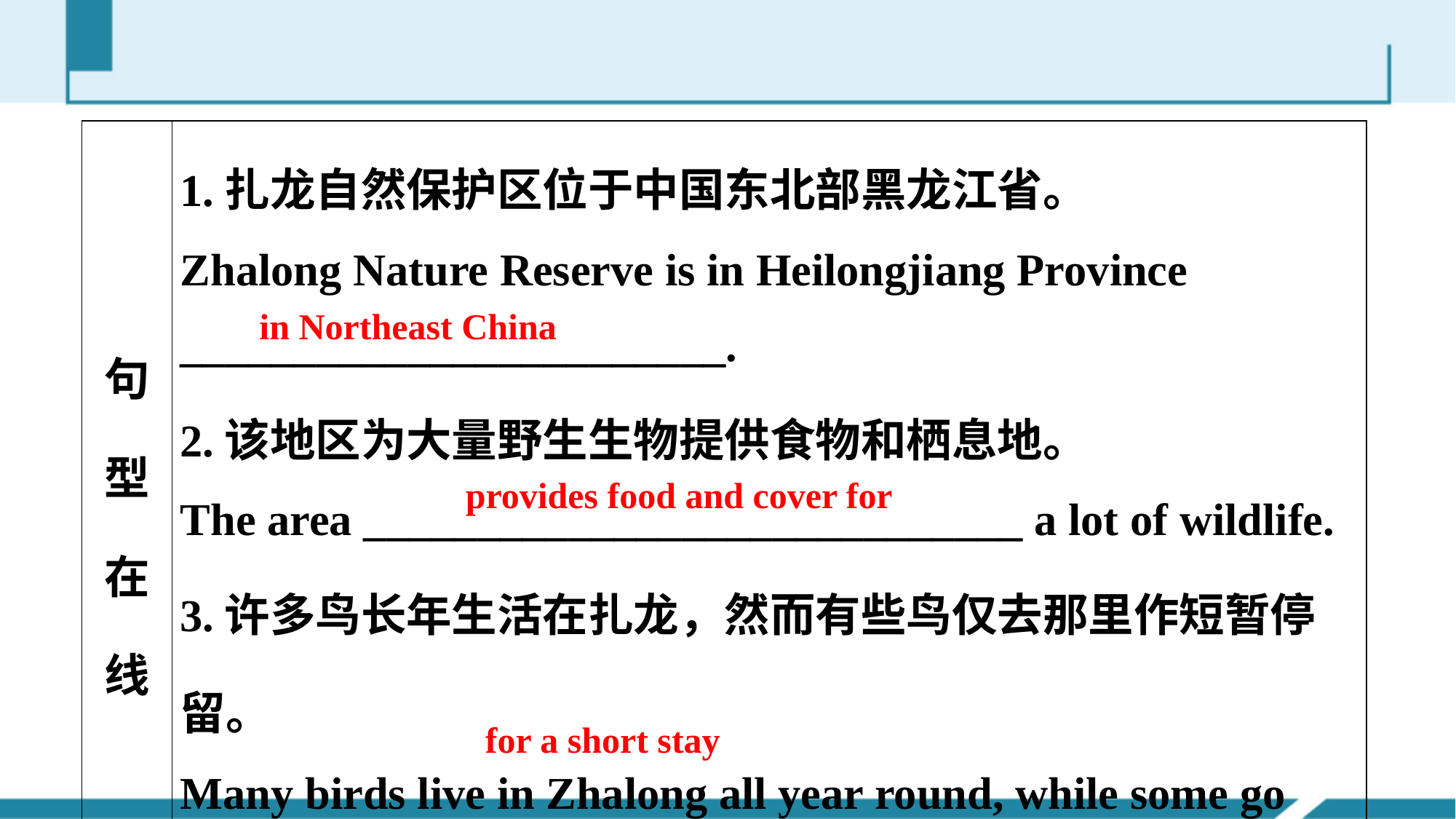

| 句型在线 | 1.扎龙自然保护区位于中国东北部黑龙江省。 Zhalong Nature Reserve is in Heilongjiang Province \_\_\_\_\_\_\_\_\_\_\_\_\_\_\_\_\_\_\_\_\_\_\_\_. 2.该地区为大量野生生物提供食物和栖息地。 The area \_\_\_\_\_\_\_\_\_\_\_\_\_\_\_\_\_\_\_\_\_\_\_\_\_\_\_\_\_ a lot of wildlife. 3.许多鸟长年生活在扎龙，然而有些鸟仅去那里作短暂停留。 Many birds live in Zhalong all year round, while some go there only \_\_\_\_\_\_\_\_\_\_\_\_\_\_\_\_\_\_\_\_\_\_\_\_\_\_\_\_\_\_. |
| --- | --- |
in North­east China
provides food and cover for
for a short stay